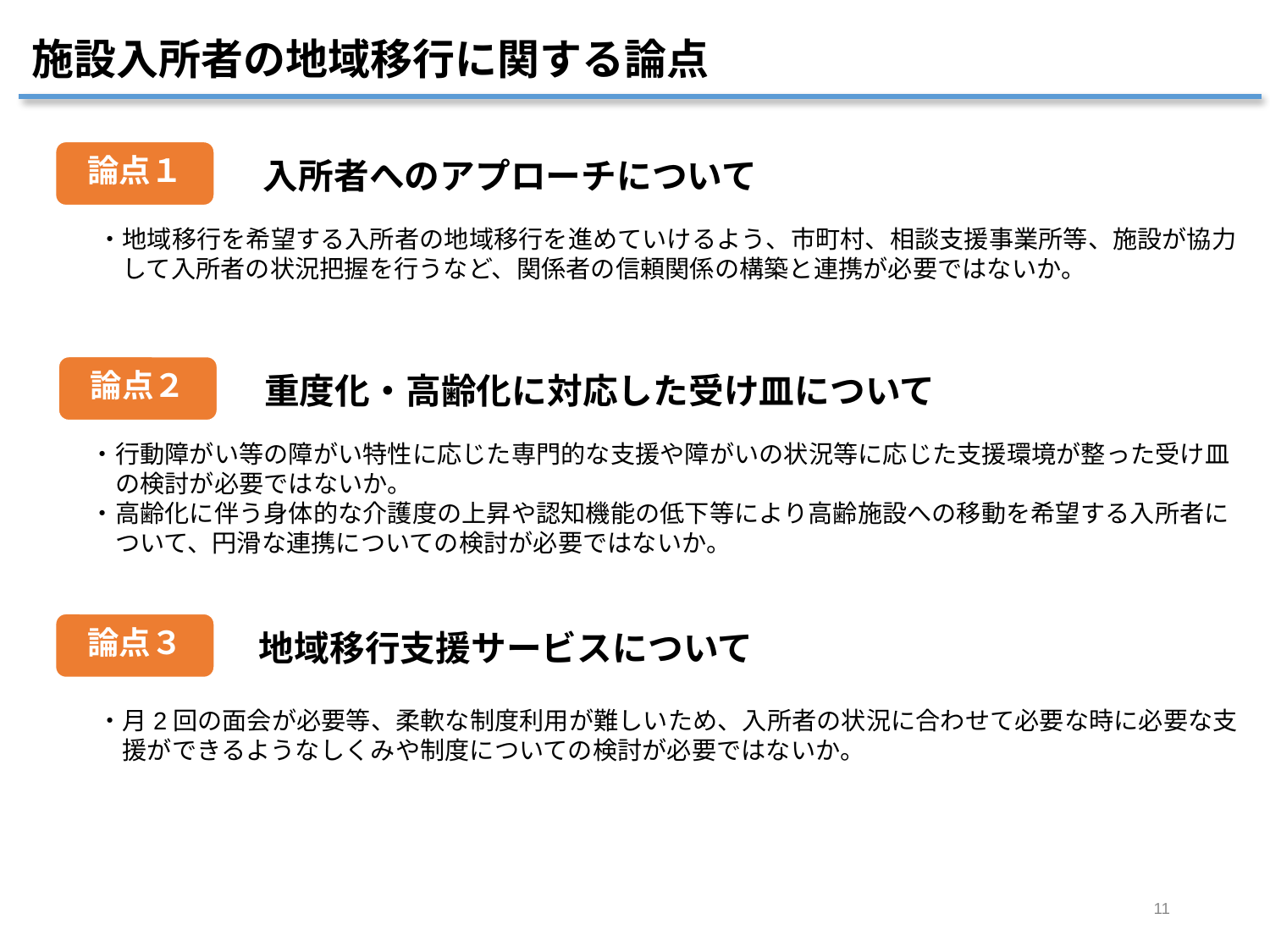

施設入所者の地域移行に関する論点
論点１
入所者へのアプローチについて
・地域移行を希望する入所者の地域移行を進めていけるよう、市町村、相談支援事業所等、施設が協力
　して入所者の状況把握を行うなど、関係者の信頼関係の構築と連携が必要ではないか。
論点２
重度化・高齢化に対応した受け皿について
　・行動障がい等の障がい特性に応じた専門的な支援や障がいの状況等に応じた支援環境が整った受け皿
　　の検討が必要ではないか。
　・高齢化に伴う身体的な介護度の上昇や認知機能の低下等により高齢施設への移動を希望する入所者に
　　ついて、円滑な連携についての検討が必要ではないか。
論点３
地域移行支援サービスについて
・月2回の面会が必要等、柔軟な制度利用が難しいため、入所者の状況に合わせて必要な時に必要な支
　援ができるようなしくみや制度についての検討が必要ではないか。
11